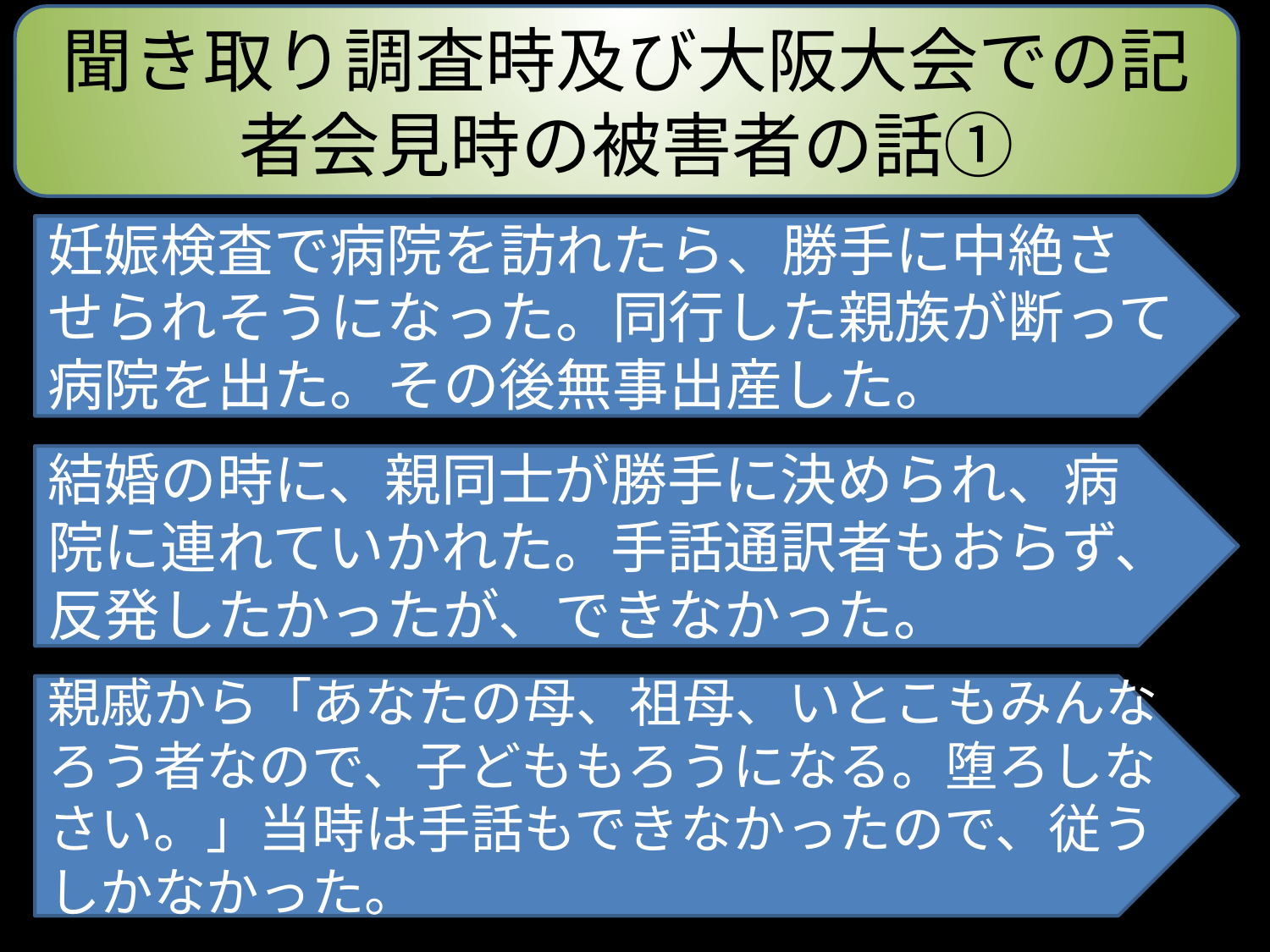

聞き取り調査時及び大阪大会での記者会見時の被害者の話①
妊娠検査で病院を訪れたら、勝手に中絶させられそうになった。同行した親族が断って病院を出た。その後無事出産した。
結婚の時に、親同士が勝手に決められ、病院に連れていかれた。手話通訳者もおらず、反発したかったが、できなかった。
親戚から「あなたの母、祖母、いとこもみんなろう者なので、子どももろうになる。堕ろしなさい。」当時は手話もできなかったので、従うしかなかった。